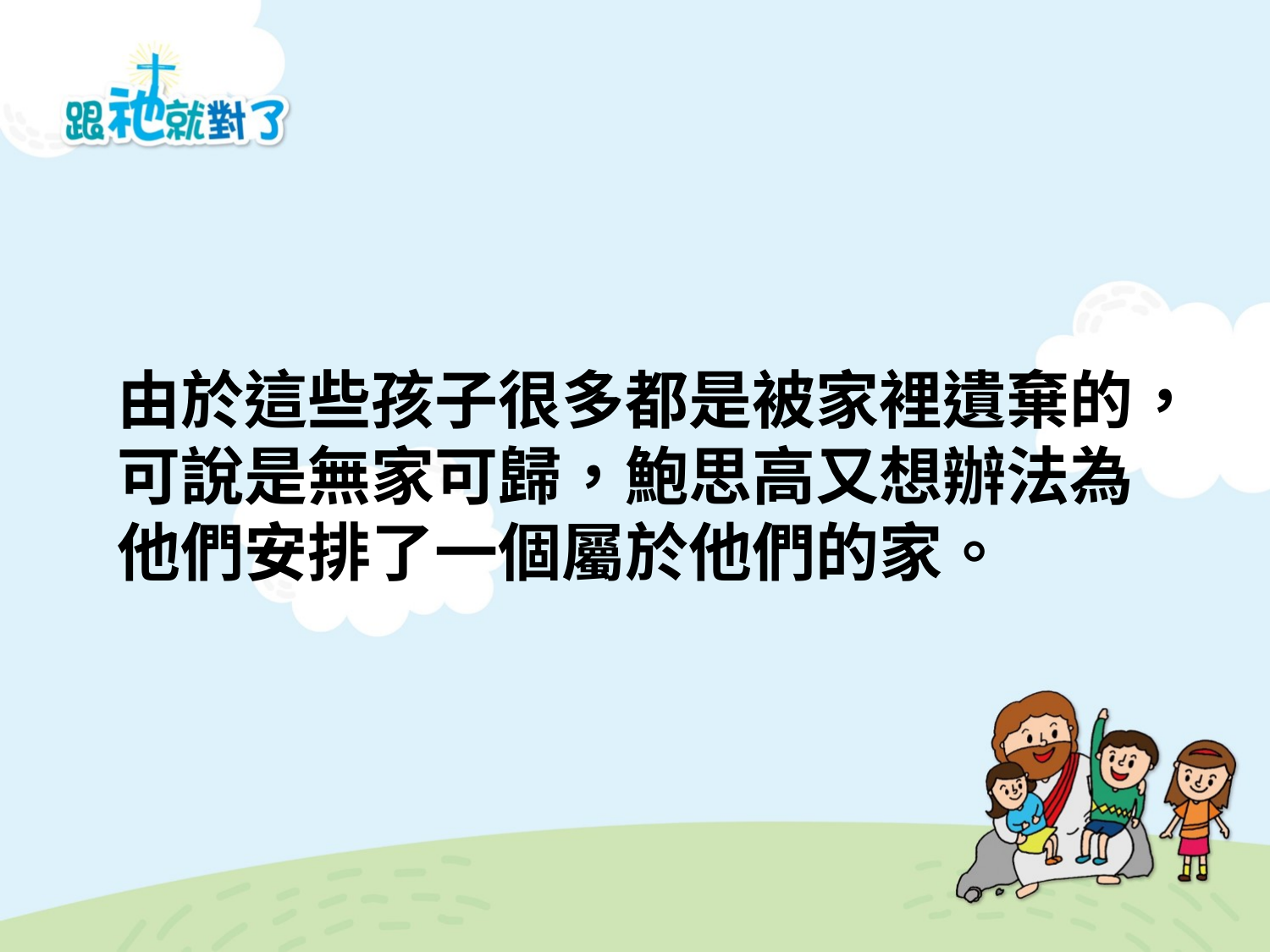

由於這些孩子很多都是被家裡遺棄的，可說是無家可歸，鮑思高又想辦法為他們安排了一個屬於他們的家。